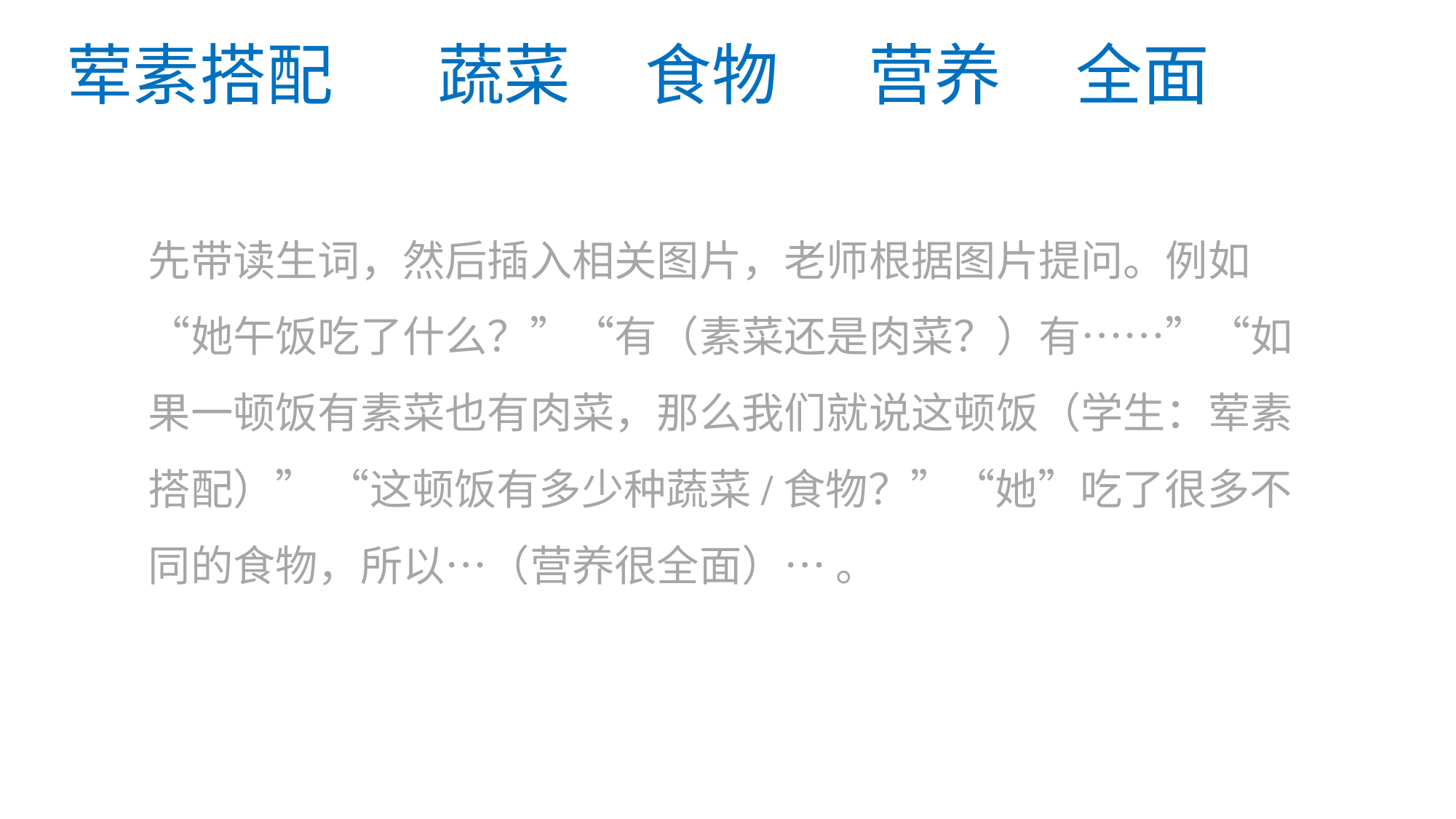

# 荤素搭配       蔬菜     食物      营养     全面
先带读生词，然后插入相关图片，老师根据图片提问。例如“她午饭吃了什么？”“有（素菜还是肉菜？）有……”“如果一顿饭有素菜也有肉菜，那么我们就说这顿饭（学生：荤素搭配）” “这顿饭有多少种蔬菜/食物？”“她”吃了很多不同的食物，所以…（营养很全面）… 。